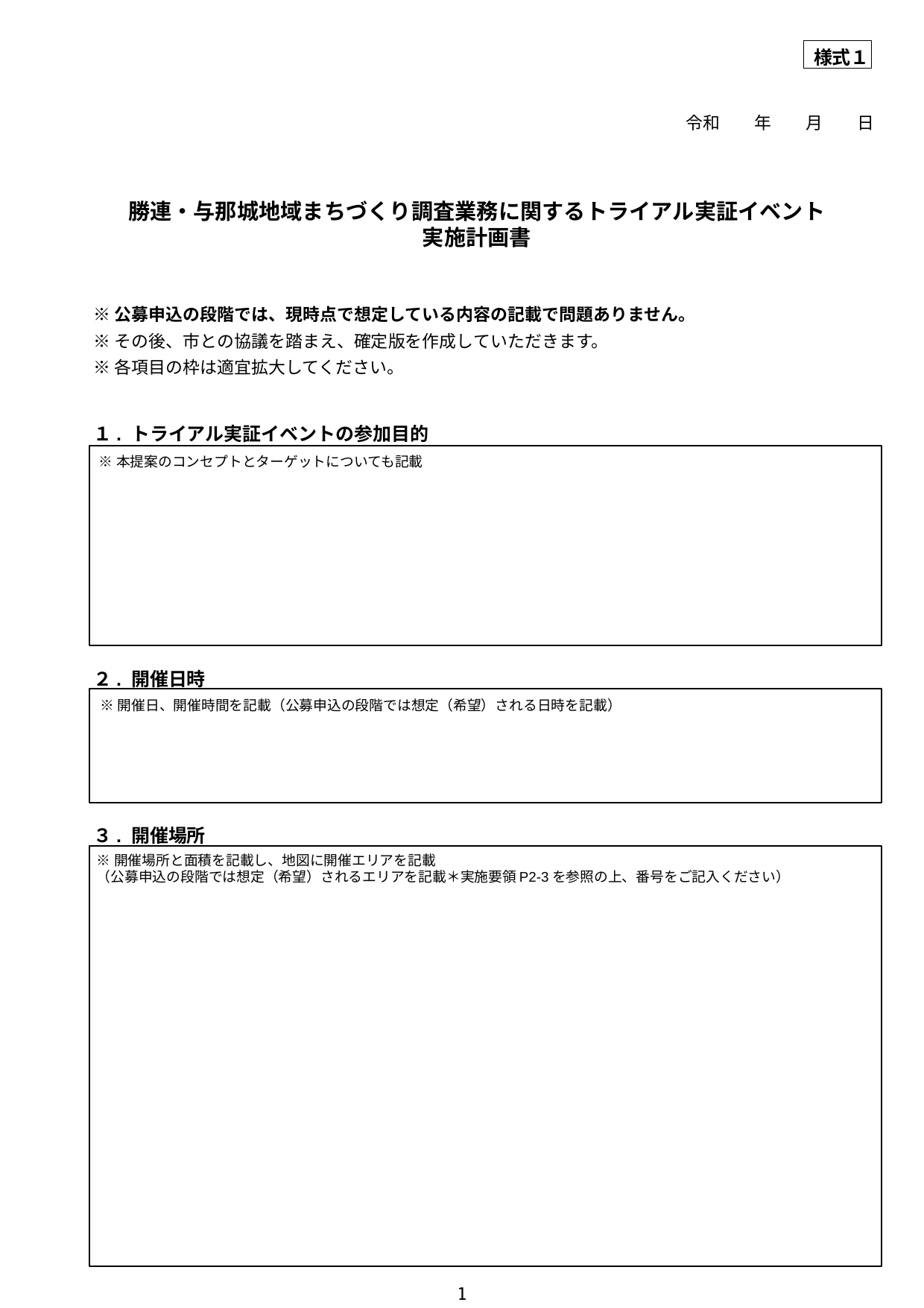

様式１
令和　　年　　月　　日
勝連・与那城地域まちづくり調査業務に関するトライアル実証イベント
実施計画書

※公募申込の段階では、現時点で想定している内容の記載で問題ありません。
※その後、市との協議を踏まえ、確定版を作成していただきます。
※各項目の枠は適宜拡大してください。

１. トライアル実証イベントの参加目的

２. 開催日時

３. 開催場所

※本提案のコンセプトとターゲットについても記載

※開催日、開催時間を記載（公募申込の段階では想定（希望）される日時を記載）
※開催場所と面積を記載し、地図に開催エリアを記載
（公募申込の段階では想定（希望）されるエリアを記載＊実施要領P2-3を参照の上、番号をご記入ください）

1